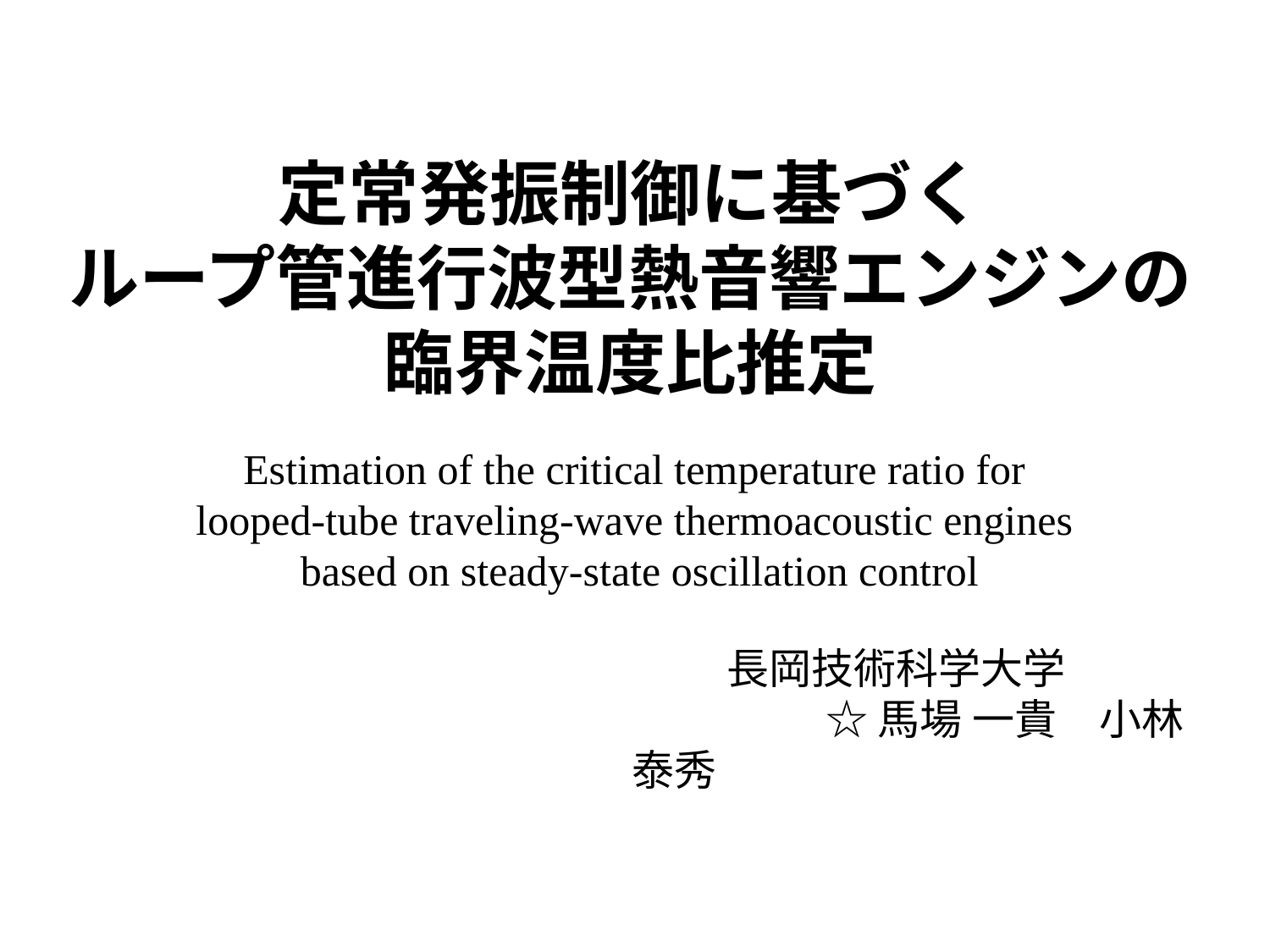

定常発振制御に基づく
ループ管進行波型熱音響エンジンの臨界温度比推定
Estimation of the critical temperature ratio for
looped-tube traveling-wave thermoacoustic engines
based on steady-state oscillation control
                                         長岡技術科学大学
　　　                                                    ☆ 馬場 一貴　小林 泰秀